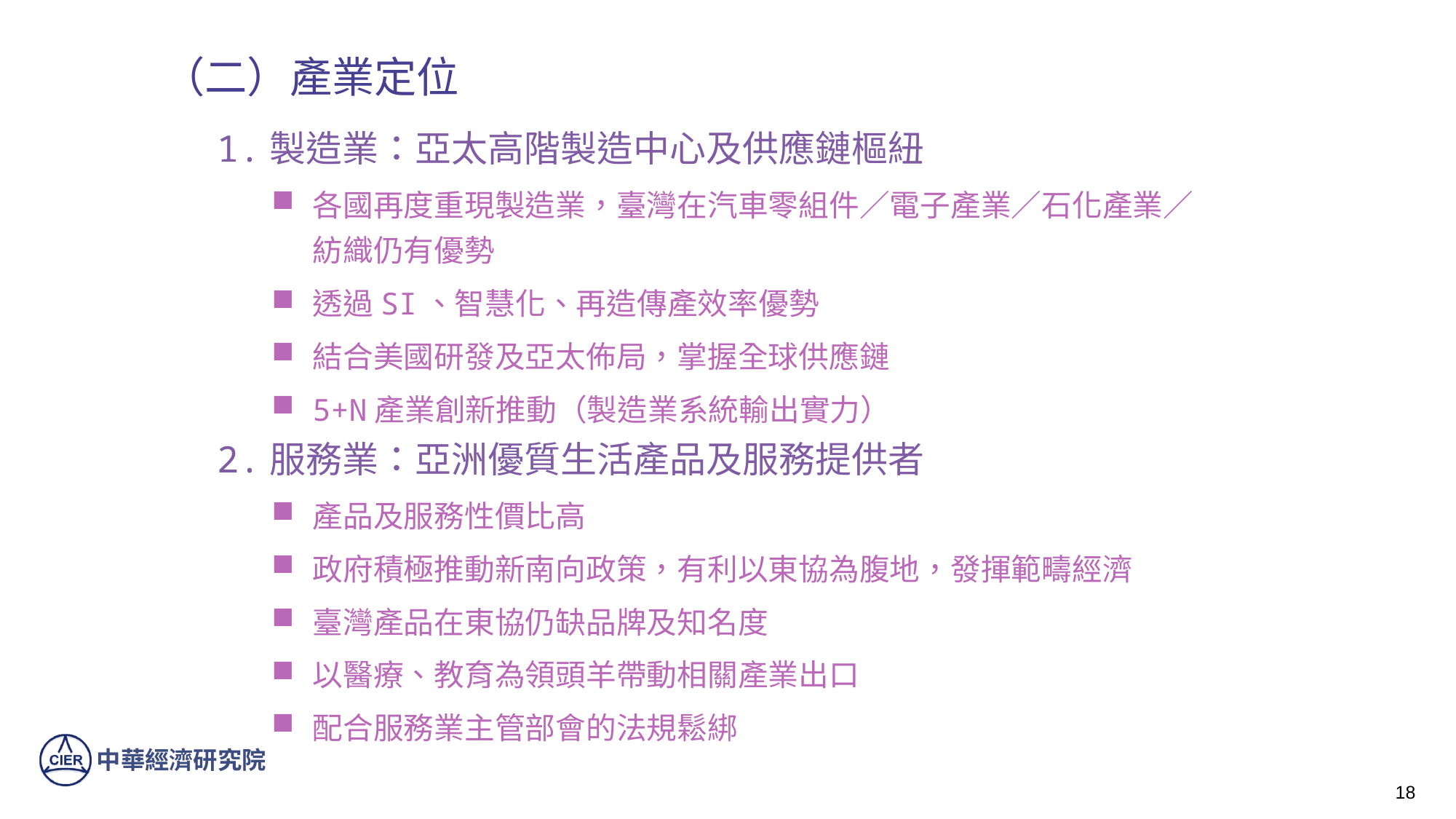

（二）產業定位
1.製造業：亞太高階製造中心及供應鏈樞紐
各國再度重現製造業，臺灣在汽車零組件／電子產業／石化產業／
紡織仍有優勢
透過SI、智慧化、再造傳產效率優勢
結合美國研發及亞太佈局，掌握全球供應鏈
5+N產業創新推動（製造業系統輸出實力）
2.服務業：亞洲優質生活產品及服務提供者
產品及服務性價比高
政府積極推動新南向政策，有利以東協為腹地，發揮範疇經濟
臺灣產品在東協仍缺品牌及知名度
以醫療、教育為領頭羊帶動相關產業出口
配合服務業主管部會的法規鬆綁